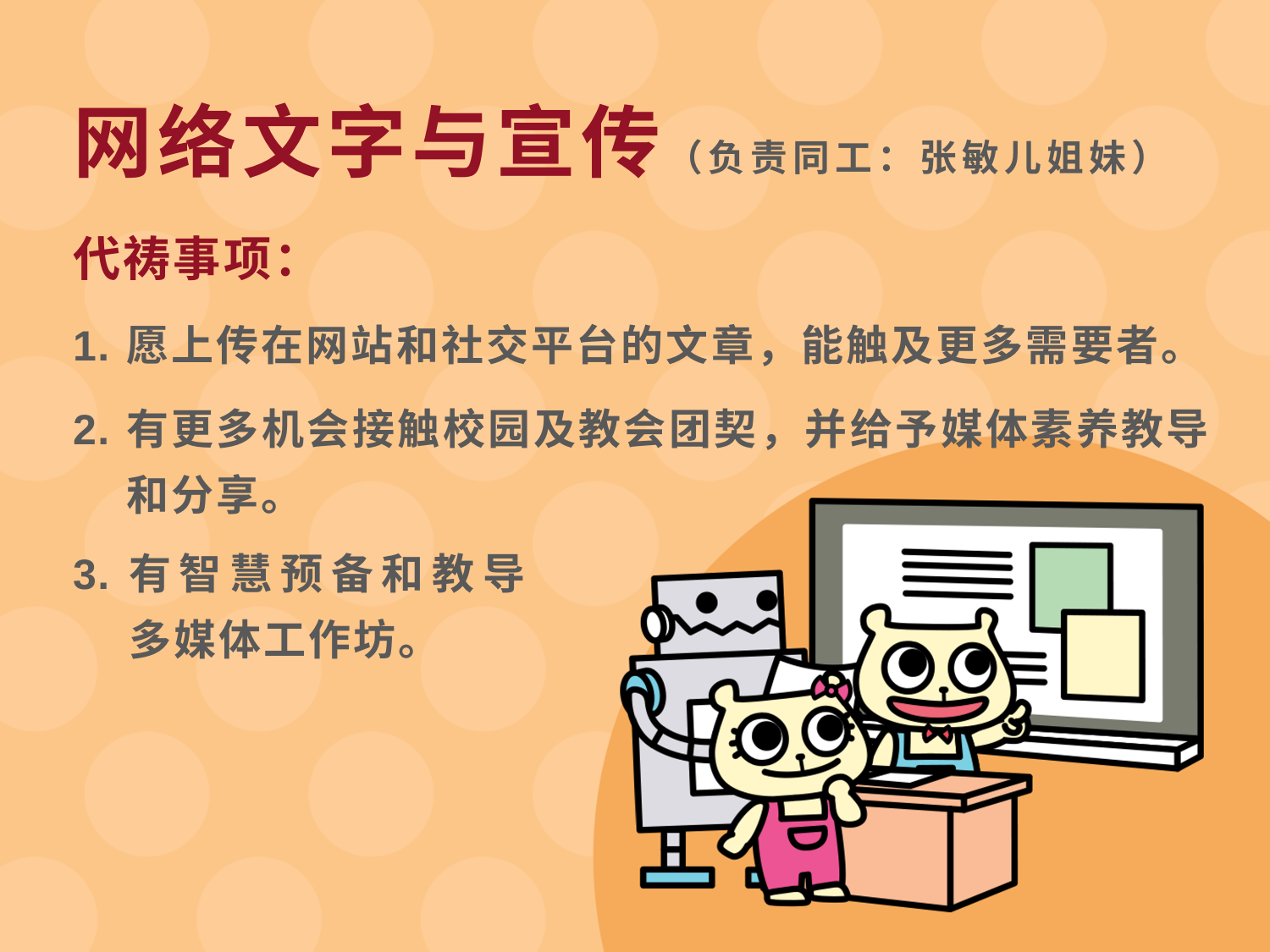

网络文字与宣传（负责同工：张敏儿姐妹）
代祷事项：
愿上传在网站和社交平台的文章，能触及更多需要者。
有更多机会接触校园及教会团契，并给予媒体素养教导和分享。
有智慧预备和教导多媒体工作坊。